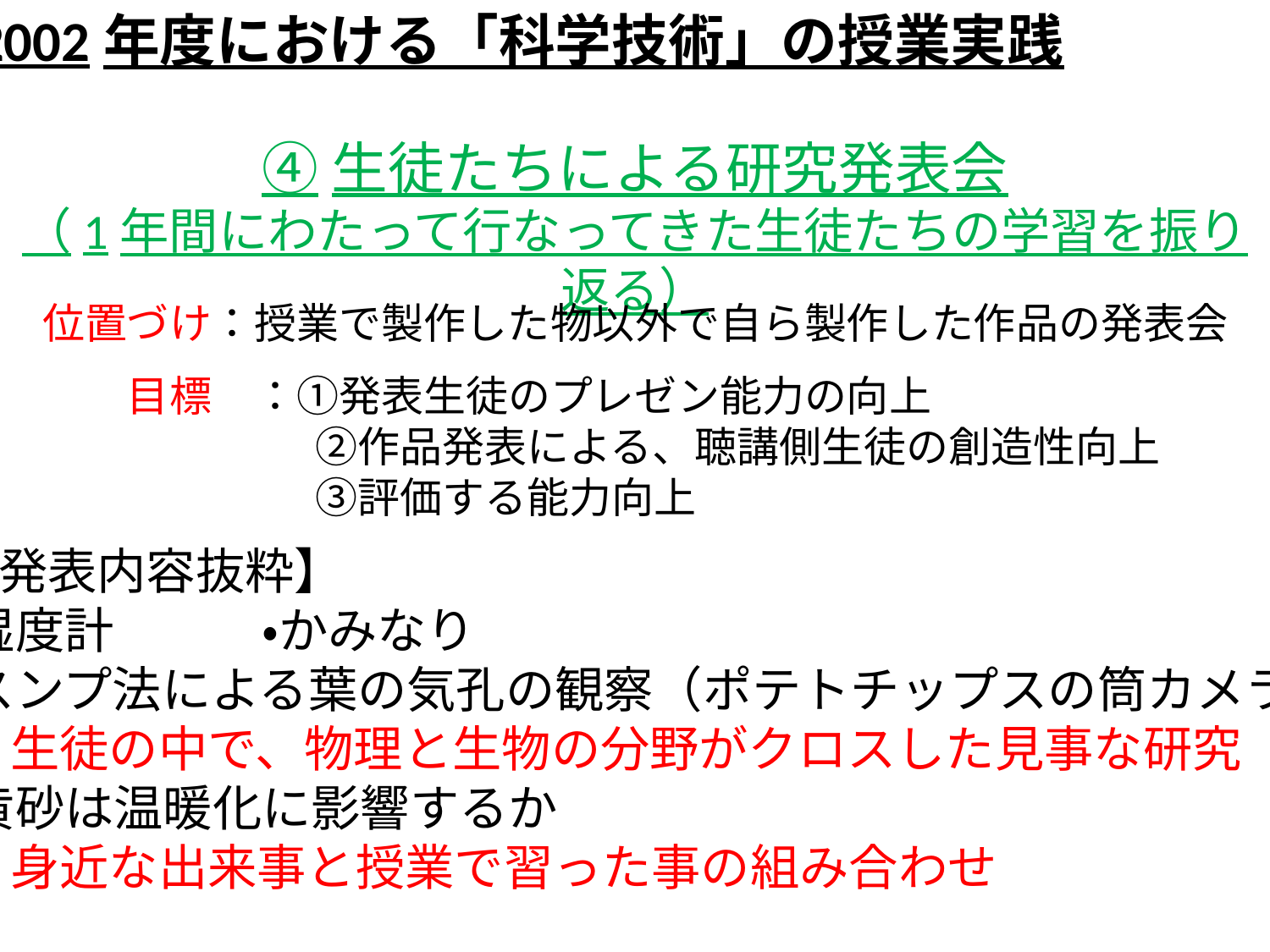

2002年度における「科学技術」の授業実践
④生徒たちによる研究発表会
（1年間にわたって行なってきた生徒たちの学習を振り返る）
位置づけ：授業で製作した物以外で自ら製作した作品の発表会

　　目標　：①発表生徒のプレゼン能力の向上
　　　　　　  ②作品発表による、聴講側生徒の創造性向上
　　　　　　  ③評価する能力向上
【発表内容抜粋】
・湿度計　　　・かみなり
・スンプ法による葉の気孔の観察（ポテトチップスの筒カメラ）
⇒生徒の中で、物理と生物の分野がクロスした見事な研究
・黄砂は温暖化に影響するか
⇒身近な出来事と授業で習った事の組み合わせ